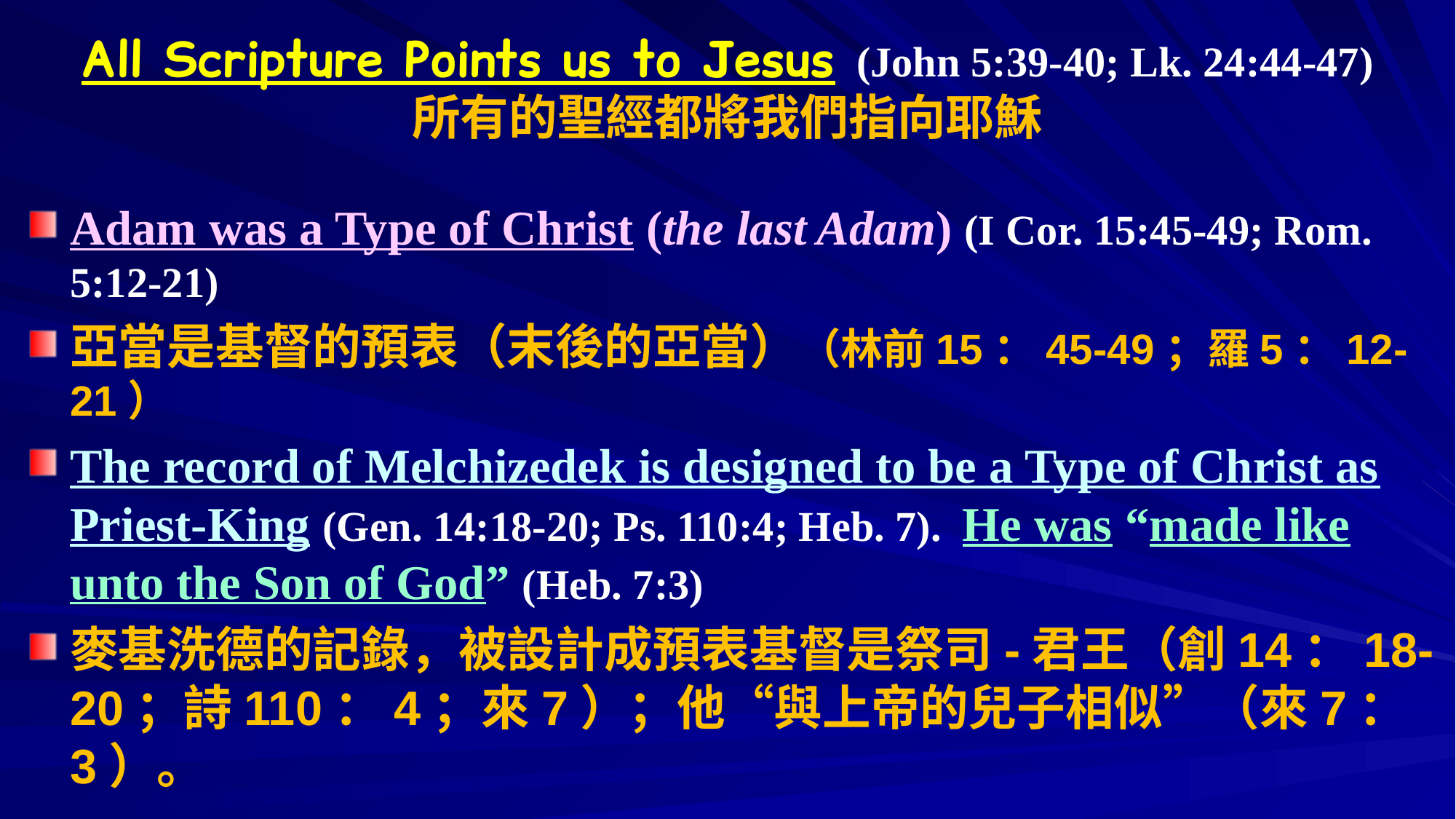

# All Scripture Points us to Jesus (John 5:39-40; Lk. 24:44-47) 所有的聖經都將我們指向耶穌
Adam was a Type of Christ (the last Adam) (I Cor. 15:45-49; Rom. 5:12-21)
亞當是基督的預表（末後的亞當）（林前15：45-49；羅5：12-21）
The record of Melchizedek is designed to be a Type of Christ as Priest-King (Gen. 14:18-20; Ps. 110:4; Heb. 7).  He was “made like unto the Son of God” (Heb. 7:3)
麥基洗德的記錄，被設計成預表基督是祭司-君王（創14：18-20；詩110：4；來7）；他“與上帝的兒子相似”（來7：3）。